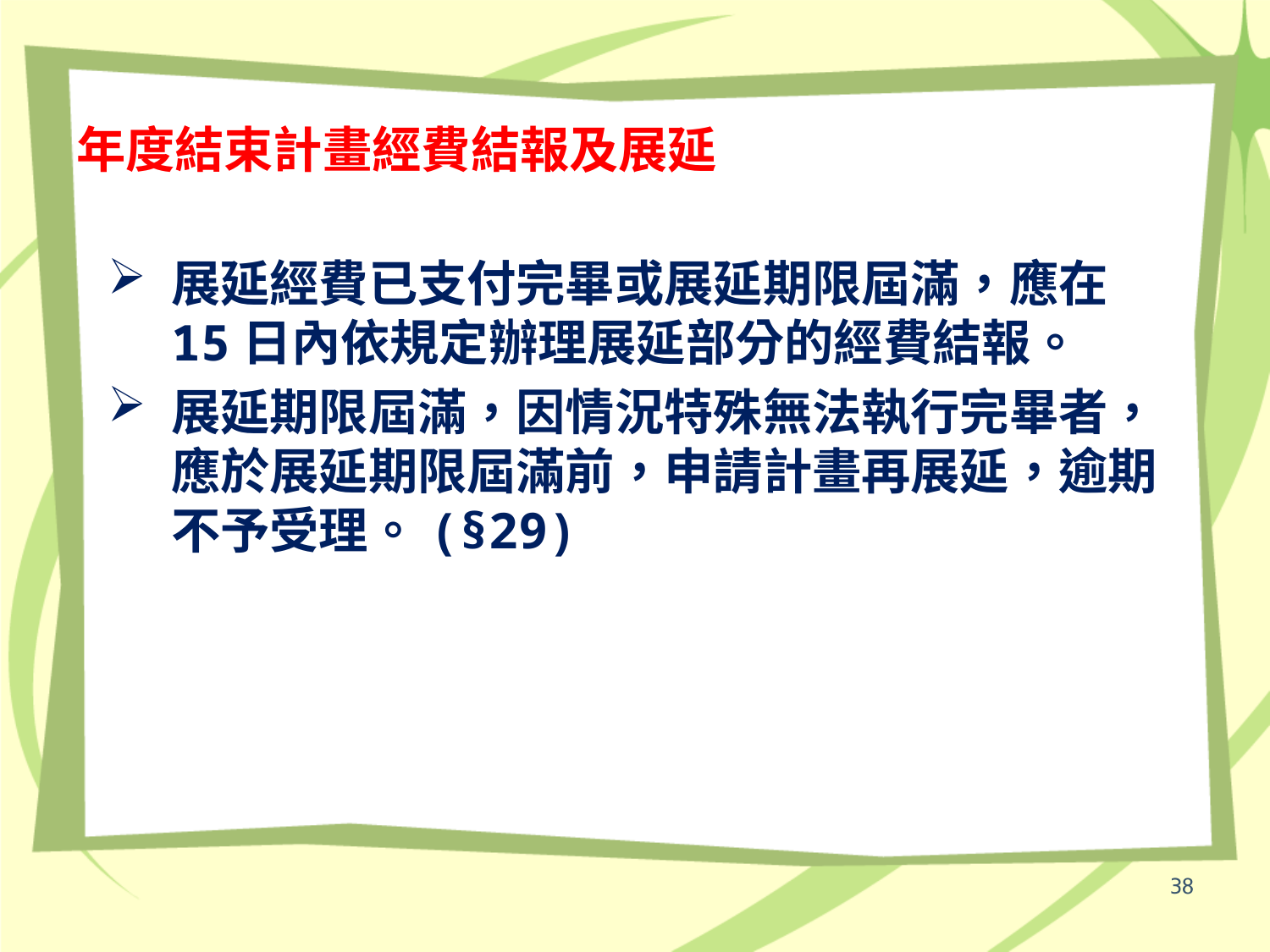

# 年度結束計畫經費結報及展延
展延經費已支付完畢或展延期限屆滿，應在15日內依規定辦理展延部分的經費結報。
展延期限屆滿，因情況特殊無法執行完畢者，應於展延期限屆滿前，申請計畫再展延，逾期不予受理。(§29)

38